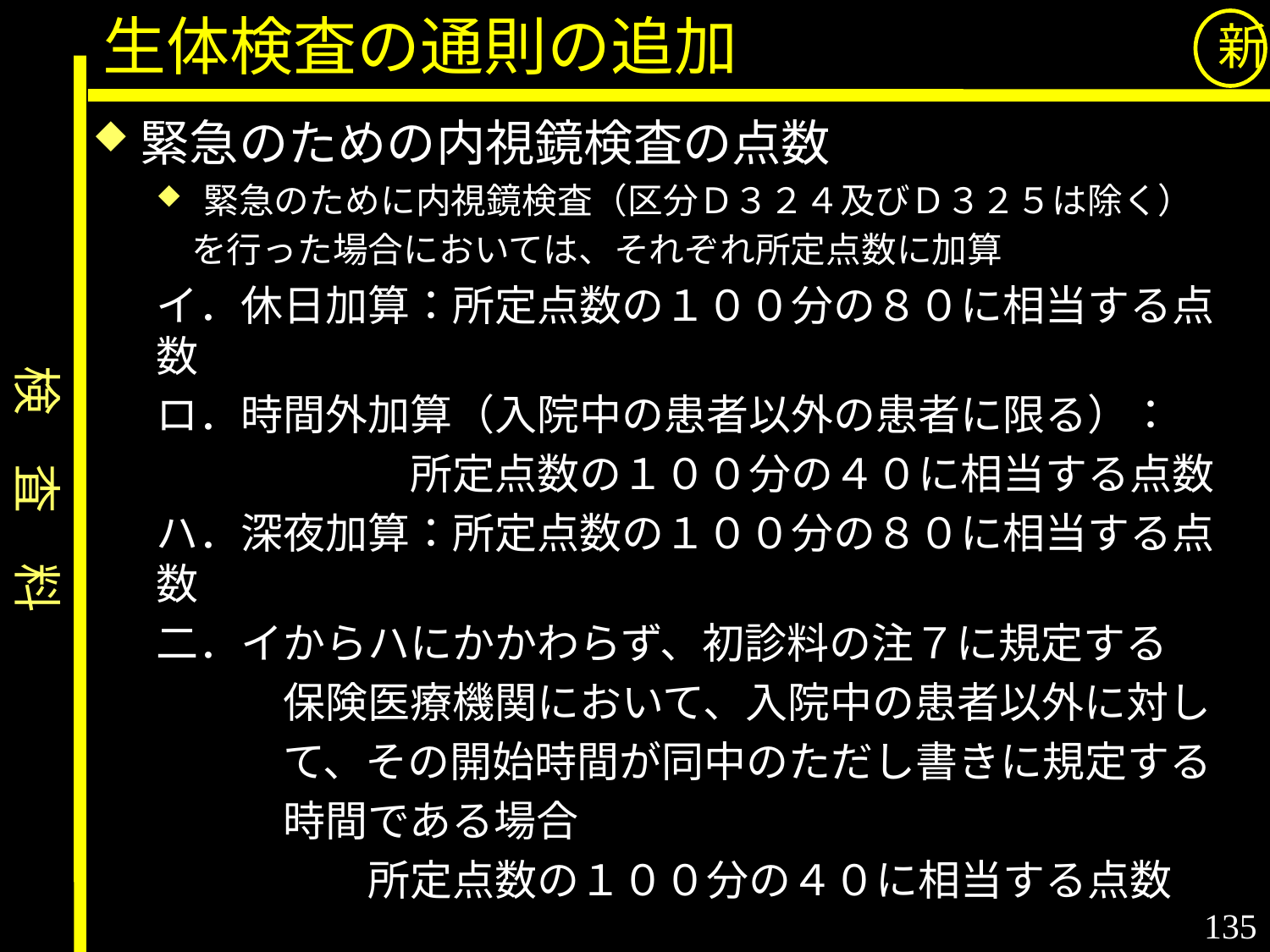

生体検査の通則の追加
新

緊急のための内視鏡検査の点数
緊急のために内視鏡検査（区分Ｄ３２４及びＤ３２５は除く）
　を行った場合においては、それぞれ所定点数に加算
イ．休日加算：所定点数の１００分の８０に相当する点数
ロ．時間外加算（入院中の患者以外の患者に限る）：
　　　　　　所定点数の１００分の４０に相当する点数
ハ．深夜加算：所定点数の１００分の８０に相当する点数
二．イからハにかかわらず、初診料の注７に規定する
　　　保険医療機関において、入院中の患者以外に対し
　　　て、その開始時間が同中のただし書きに規定する
　　　時間である場合
　　　　　所定点数の１００分の４０に相当する点数

検　査　料
135